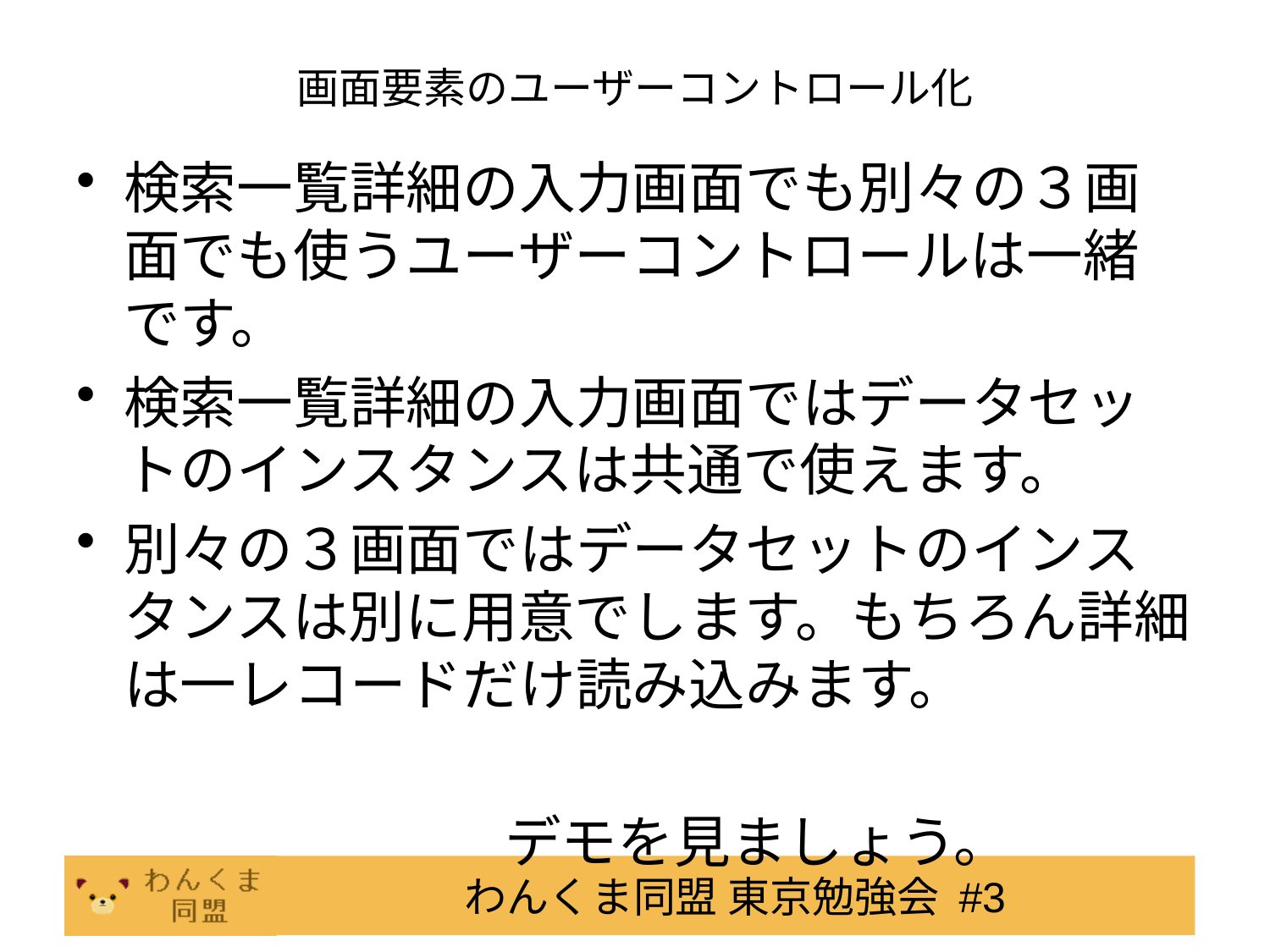

# 画面要素のユーザーコントロール化
検索一覧詳細の入力画面でも別々の３画面でも使うユーザーコントロールは一緒です。
検索一覧詳細の入力画面ではデータセットのインスタンスは共通で使えます。
別々の３画面ではデータセットのインスタンスは別に用意でします。もちろん詳細は一レコードだけ読み込みます。

				デモを見ましょう。